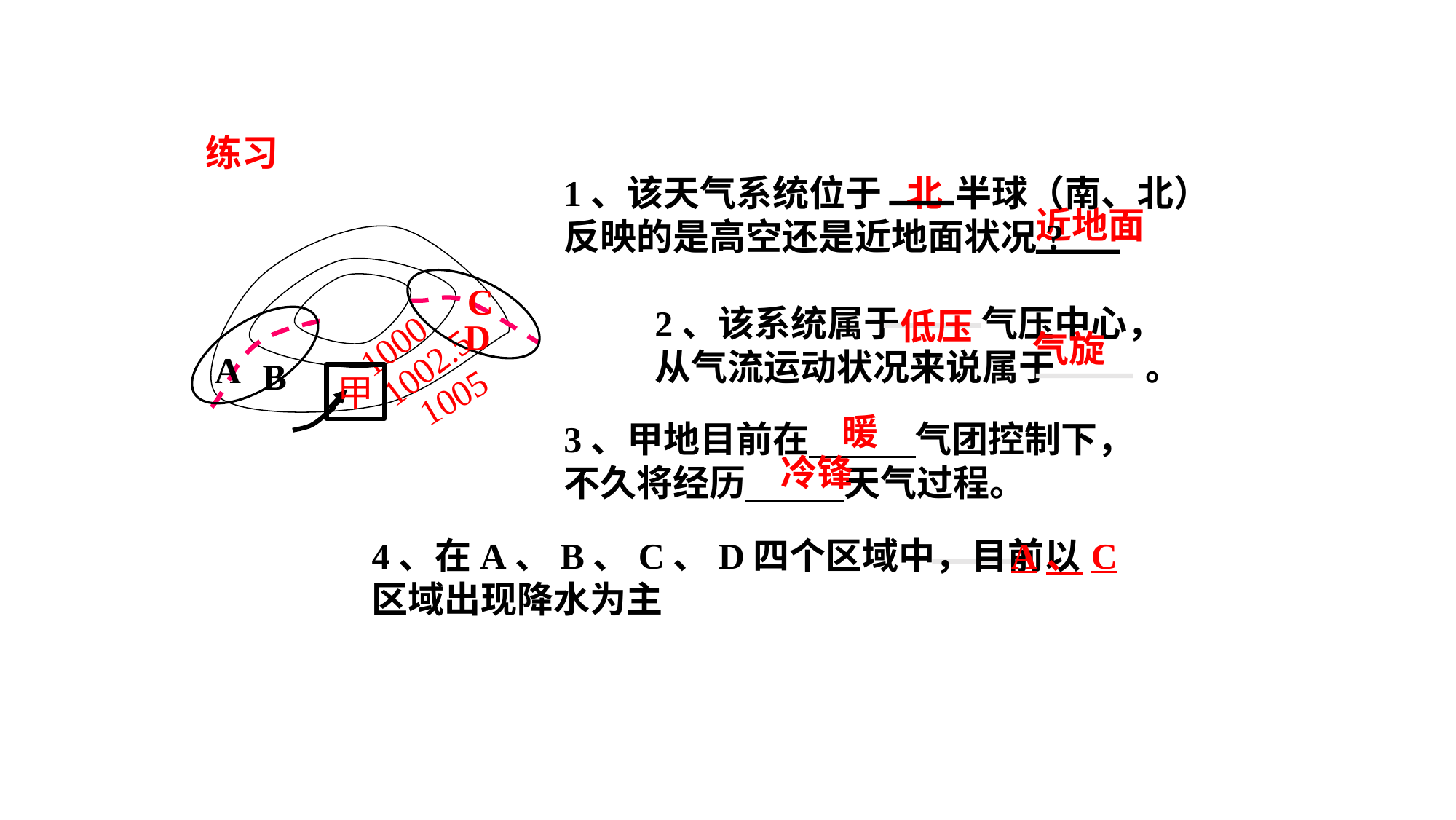

练习
1、该天气系统位于         半球（南、北）
反映的是高空还是近地面状况?

北
近地面

C

2、该系统属于          气压中心，
从气流运动状况来说属于           。

低压
D
1000

气旋
1002.5
A
B
甲
1005

暖
3、甲地目前在             气团控制下，
不久将经历            天气过程。
冷锋
4、在A、B、C、D四个区域中，目前以
区域出现降水为主

A、C